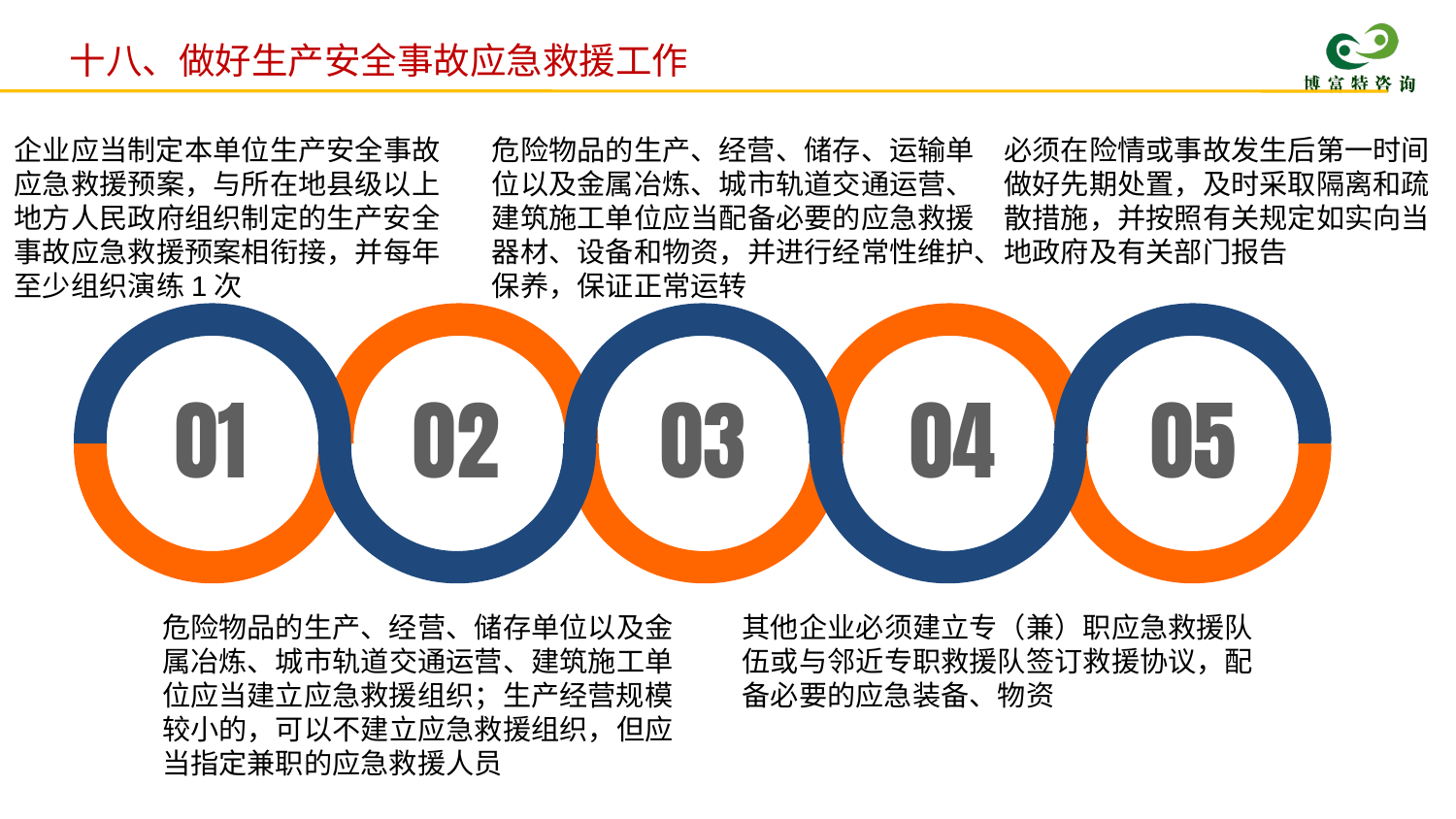

十八、做好生产安全事故应急救援工作
企业应当制定本单位生产安全事故应急救援预案，与所在地县级以上地方人民政府组织制定的生产安全事故应急救援预案相衔接，并每年至少组织演练1次
危险物品的生产、经营、储存、运输单位以及金属冶炼、城市轨道交通运营、建筑施工单位应当配备必要的应急救援器材、设备和物资，并进行经常性维护、保养，保证正常运转
必须在险情或事故发生后第一时间做好先期处置，及时采取隔离和疏散措施，并按照有关规定如实向当地政府及有关部门报告

01
02
03
04
05

危险物品的生产、经营、储存单位以及金属冶炼、城市轨道交通运营、建筑施工单位应当建立应急救援组织；生产经营规模较小的，可以不建立应急救援组织，但应当指定兼职的应急救援人员
其他企业必须建立专（兼）职应急救援队伍或与邻近专职救援队签订救援协议，配备必要的应急装备、物资